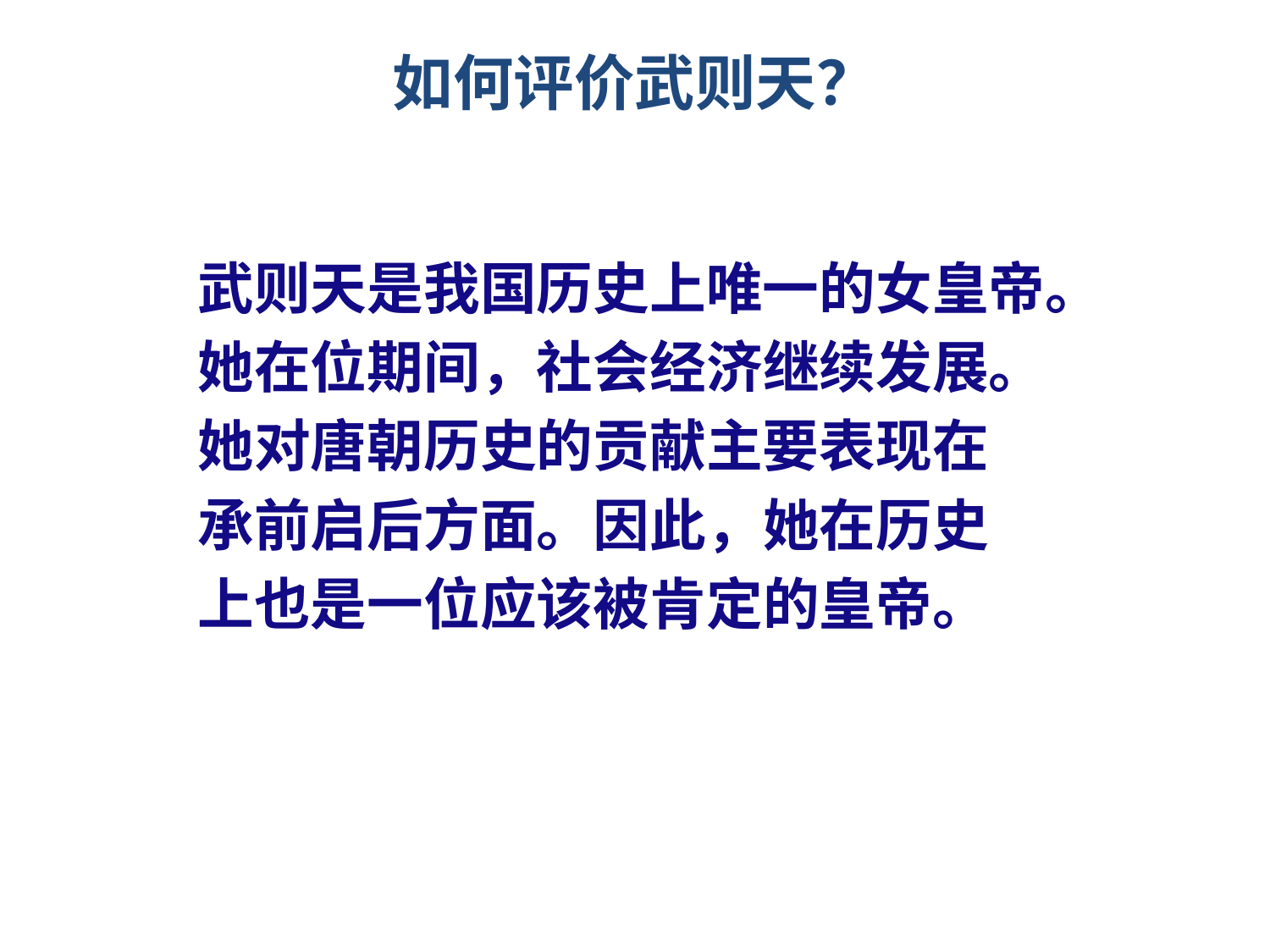

# 如何评价武则天？
武则天是我国历史上唯一的女皇帝。
她在位期间，社会经济继续发展。
她对唐朝历史的贡献主要表现在
承前启后方面。因此，她在历史
上也是一位应该被肯定的皇帝。